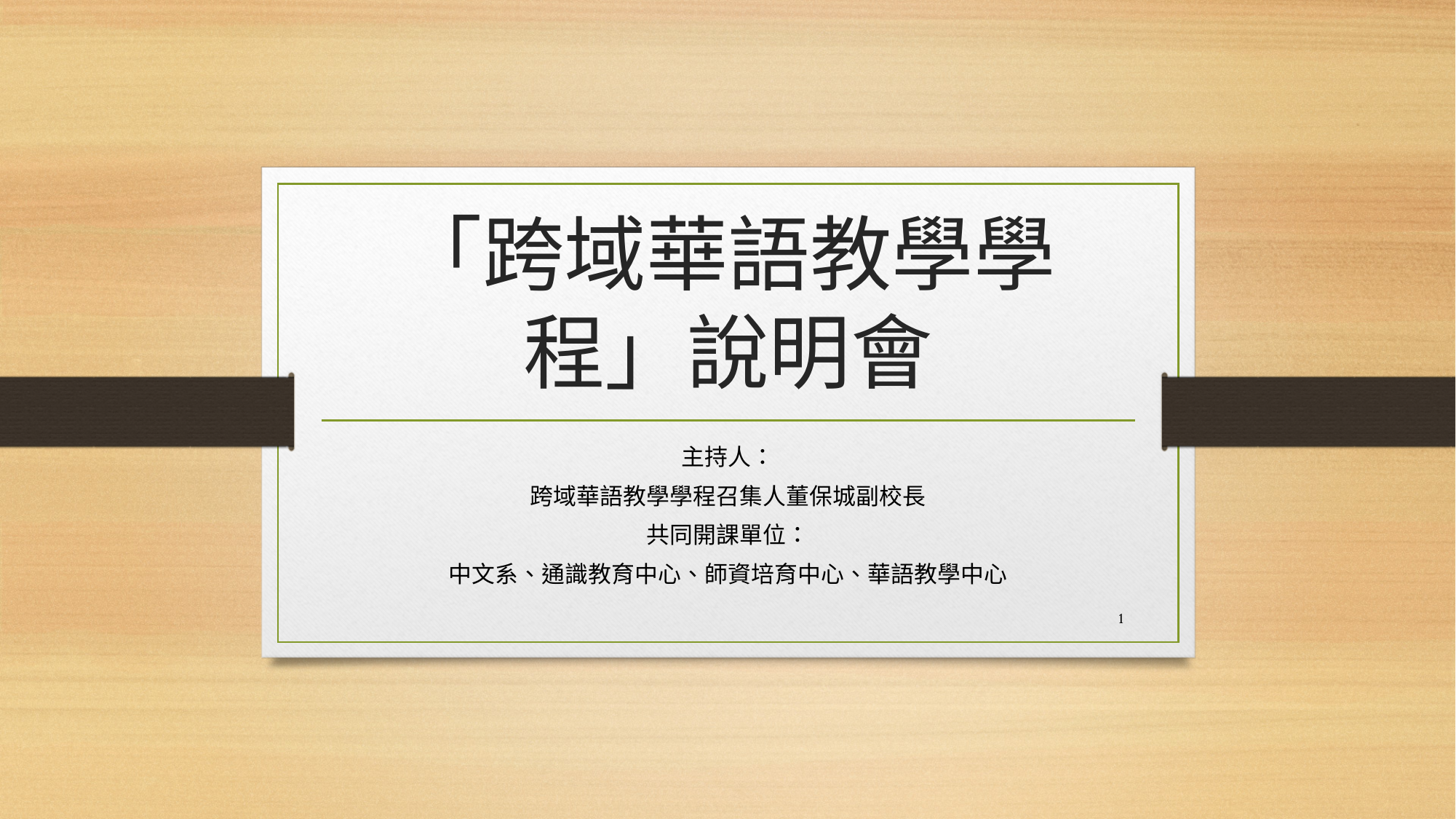

# 「跨域華語教學學程」說明會
主持人：
跨域華語教學學程召集人董保城副校長
共同開課單位：
中文系、通識教育中心、師資培育中心、華語教學中心
1